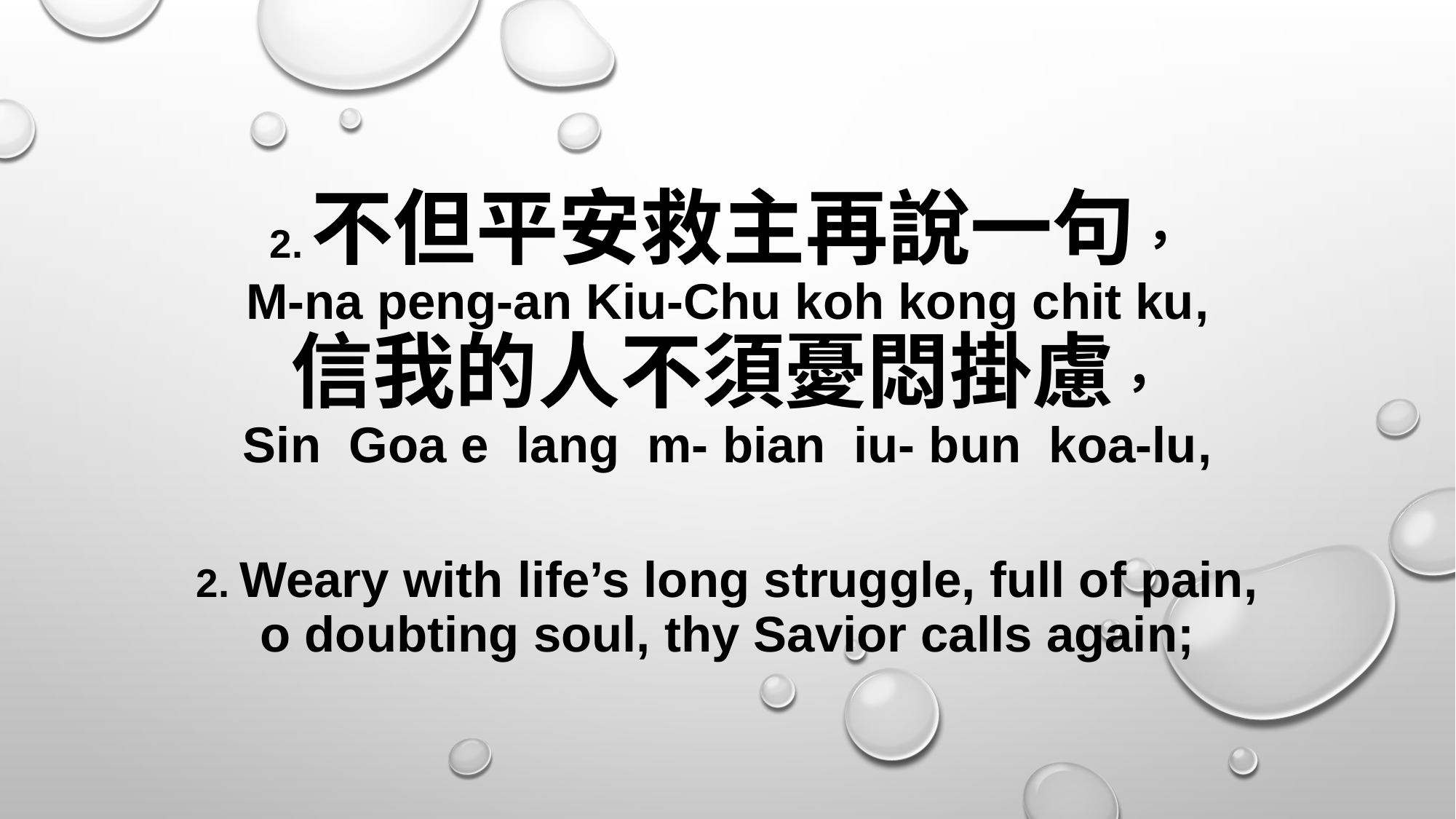

# 2.不但平安救主再說一句， M-na peng-an Kiu-Chu koh kong chit ku, 信我的人不須憂悶掛慮， Sin  Goa e  lang  m- bian  iu- bun  koa-lu, 2. Weary with life’s long struggle, full of pain, o doubting soul, thy Savior calls again;